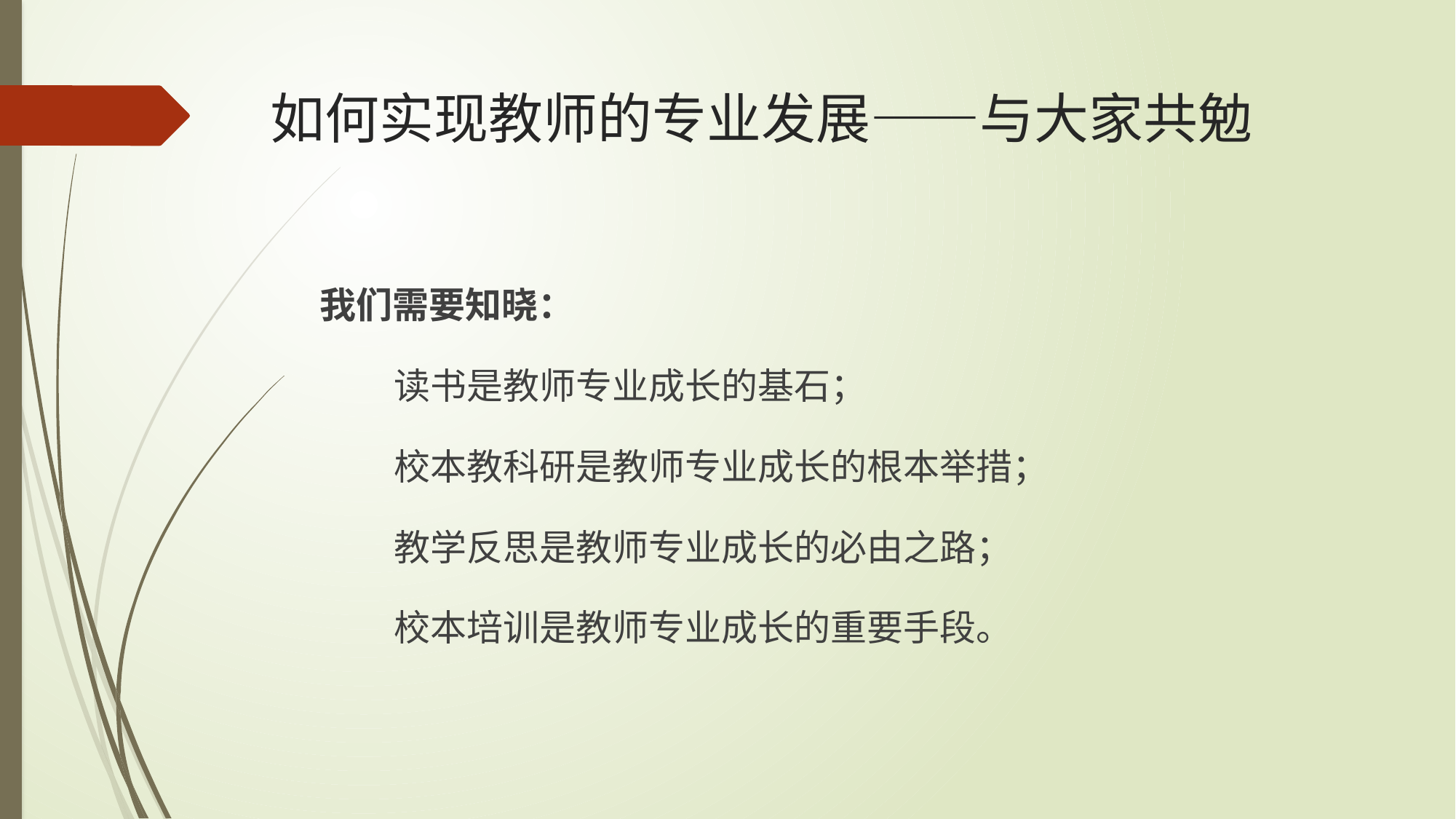

# 如何实现教师的专业发展——与大家共勉
我们需要知晓：
        读书是教师专业成长的基石；
        校本教科研是教师专业成长的根本举措；
        教学反思是教师专业成长的必由之路；
        校本培训是教师专业成长的重要手段。